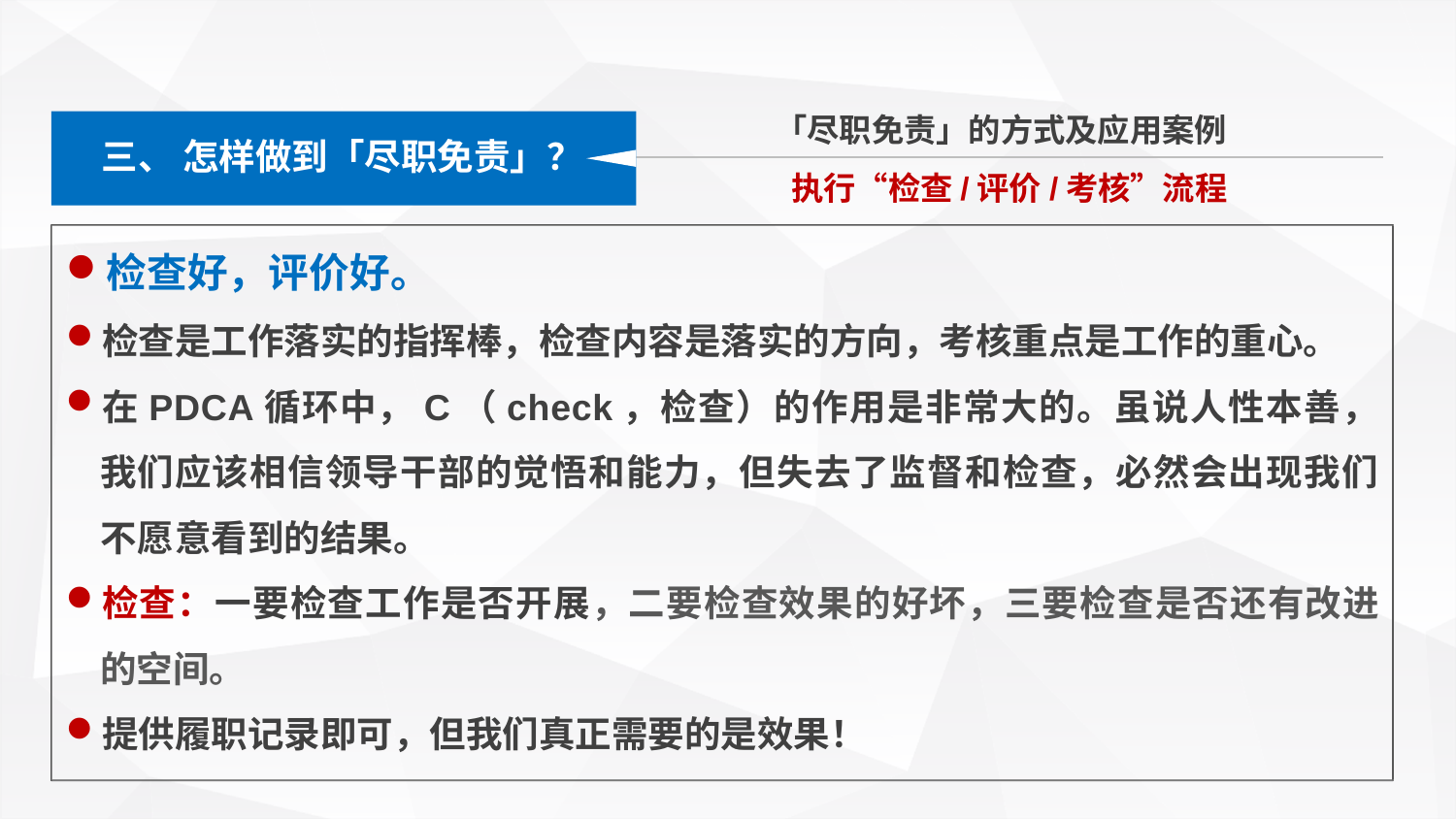

「尽职免责」的方式及应用案例

# 三、 怎样做到「尽职免责」？

执行“检查/评价/考核”流程

检查好，评价好。
检查是工作落实的指挥棒，检查内容是落实的方向，考核重点是工作的重心。
在PDCA循环中，C（check，检查）的作用是非常大的。虽说人性本善，我们应该相信领导干部的觉悟和能力，但失去了监督和检查，必然会出现我们不愿意看到的结果。
检查：一要检查工作是否开展，二要检查效果的好坏，三要检查是否还有改进的空间。
提供履职记录即可，但我们真正需要的是效果！